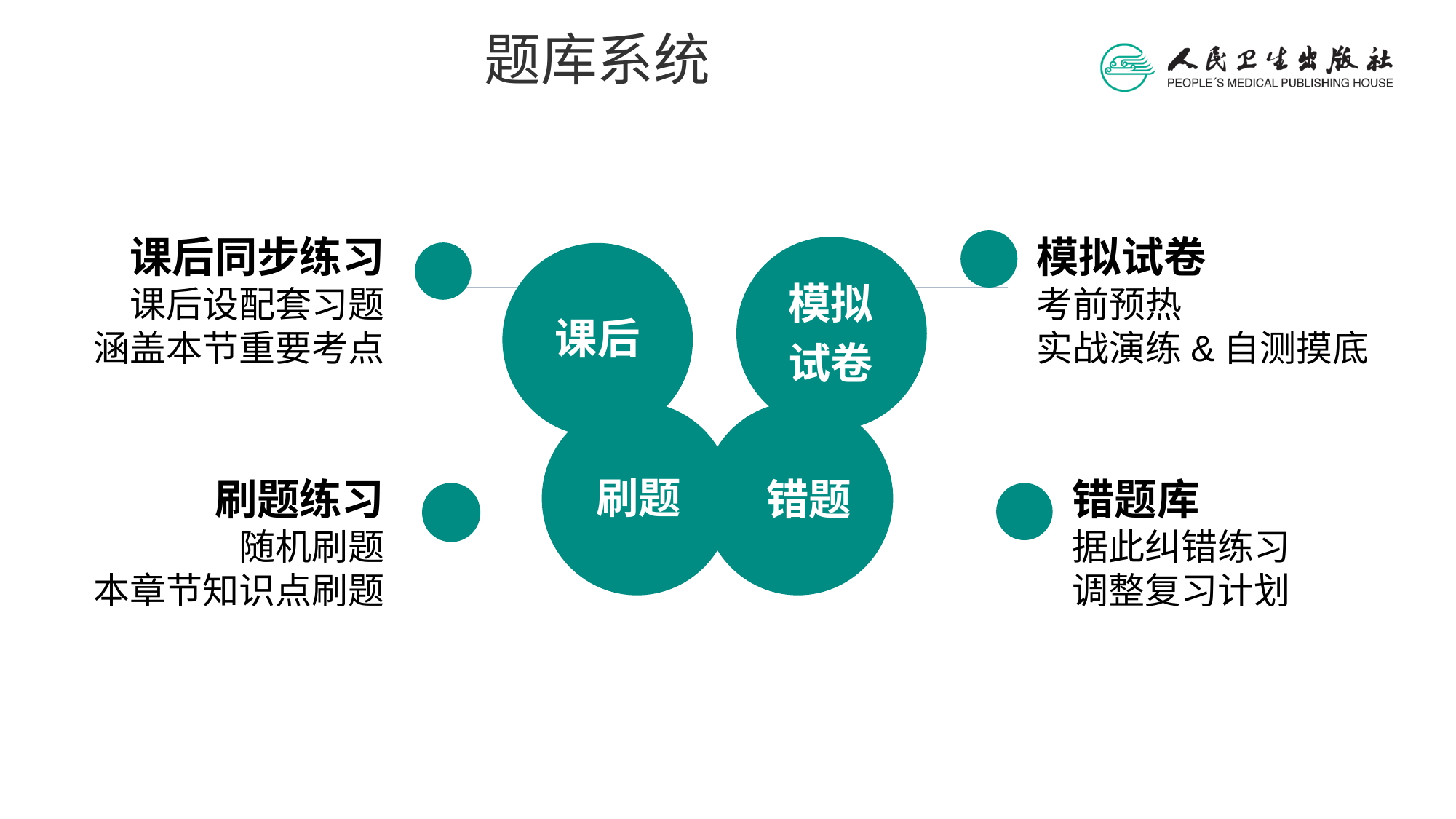

题库系统
课后同步练习
课后设配套习题
涵盖本节重要考点
模拟试卷
考前预热
实战演练&自测摸底

模拟
试卷
课后
人

刷题
错题
错题库
据此纠错练习
调整复习计划
刷题练习
随机刷题
本章节知识点刷题